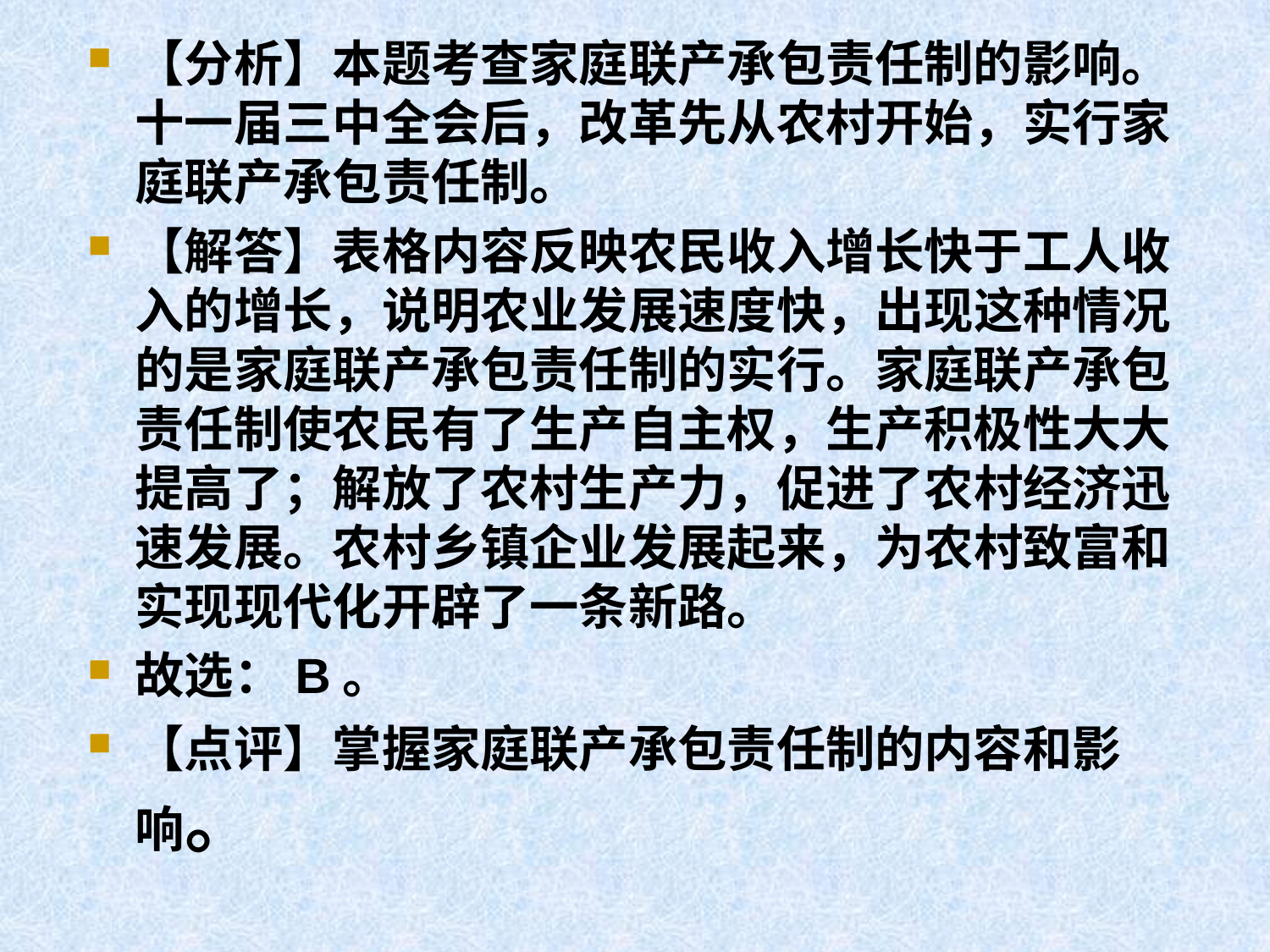

【分析】本题考查家庭联产承包责任制的影响。十一届三中全会后，改革先从农村开始，实行家庭联产承包责任制。
【解答】表格内容反映农民收入增长快于工人收入的增长，说明农业发展速度快，出现这种情况的是家庭联产承包责任制的实行。家庭联产承包责任制使农民有了生产自主权，生产积极性大大提高了；解放了农村生产力，促进了农村经济迅速发展。农村乡镇企业发展起来，为农村致富和实现现代化开辟了一条新路。
故选：B。
【点评】掌握家庭联产承包责任制的内容和影响。
#